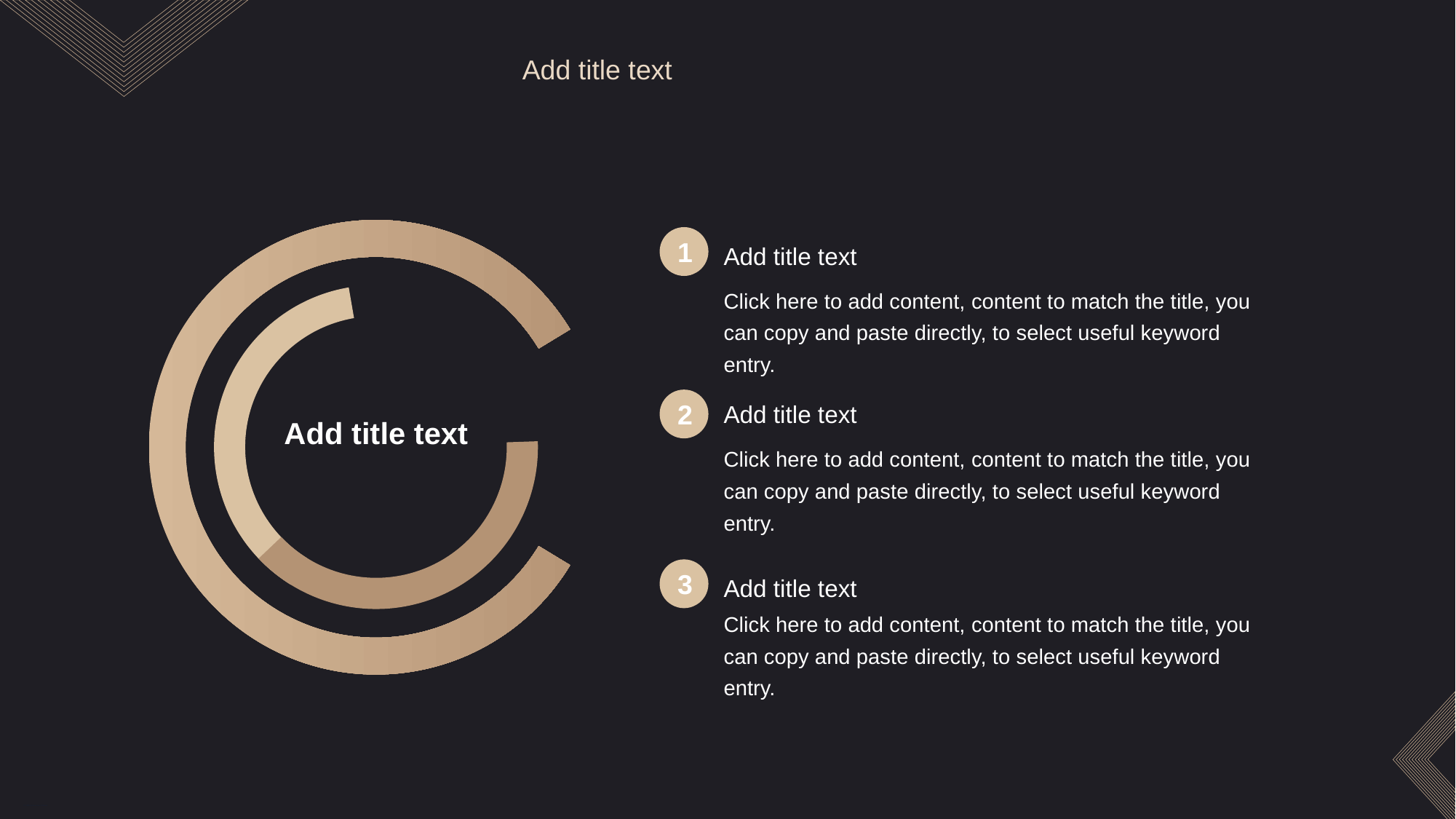

Add title text

1
Add title text
Click here to add content, content to match the title, you can copy and paste directly, to select useful keyword entry.

2
Add title text
Add title text
Click here to add content, content to match the title, you can copy and paste directly, to select useful keyword entry.
3
Add title text
Click here to add content, content to match the title, you can copy and paste directly, to select useful keyword entry.

PPT模板 http://www.1ppt.com/moban/